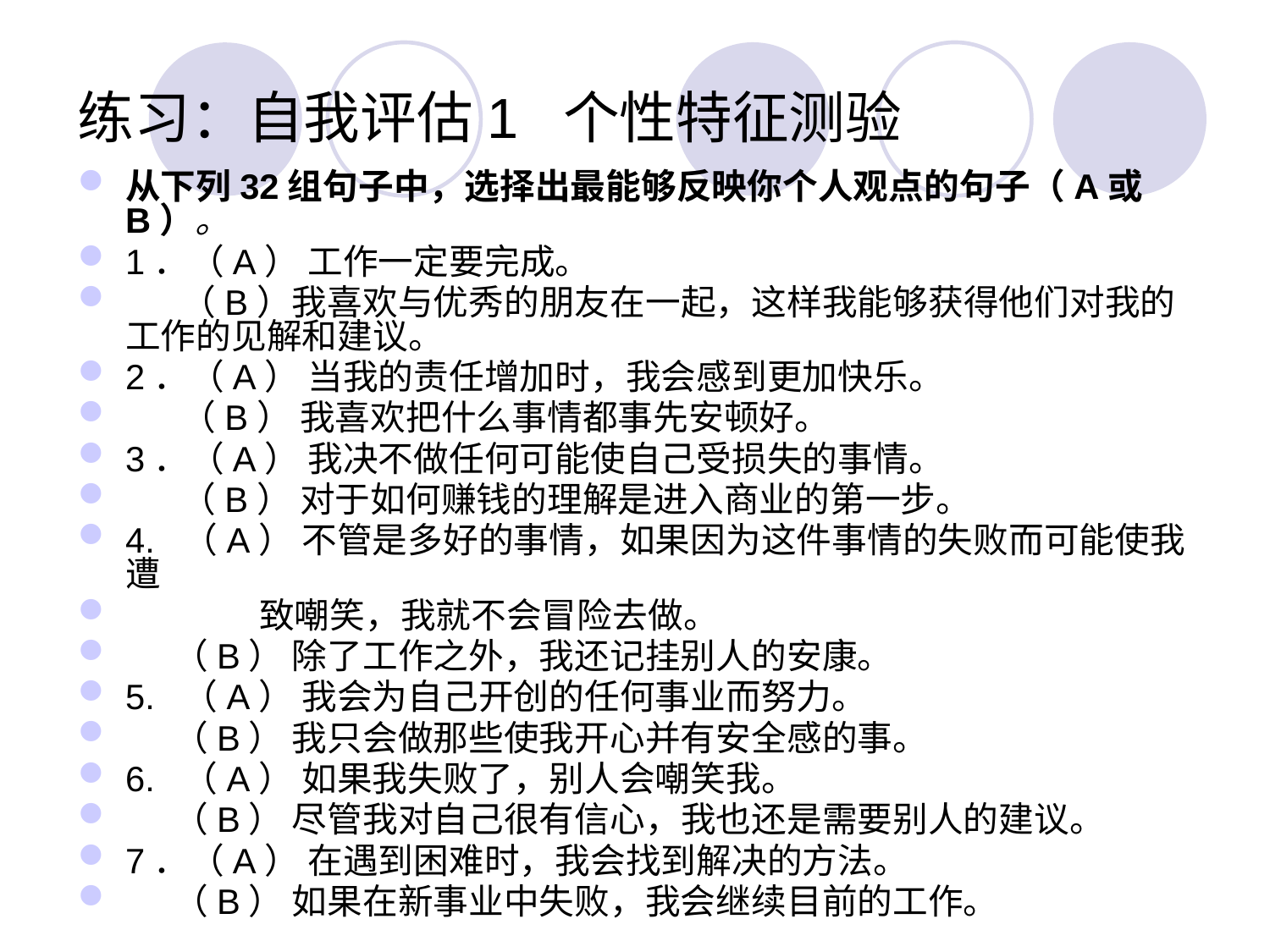

# 练习：自我评估1  个性特征测验
从下列32组句子中，选择出最能够反映你个人观点的句子（A或B）。
1．（A） 工作一定要完成。
      （B）我喜欢与优秀的朋友在一起，这样我能够获得他们对我的工作的见解和建议。
2．（A） 当我的责任增加时，我会感到更加快乐。
      （B） 我喜欢把什么事情都事先安顿好。
3．（A） 我决不做任何可能使自己受损失的事情。
      （B） 对于如何赚钱的理解是进入商业的第一步。
4.  （A） 不管是多好的事情，如果因为这件事情的失败而可能使我遭
                致嘲笑，我就不会冒险去做。
     （B） 除了工作之外，我还记挂别人的安康。
5.  （A） 我会为自己开创的任何事业而努力。
     （B） 我只会做那些使我开心并有安全感的事。
6.  （A） 如果我失败了，别人会嘲笑我。
     （B） 尽管我对自己很有信心，我也还是需要别人的建议。
7．（A） 在遇到困难时，我会找到解决的方法。
     （B） 如果在新事业中失败，我会继续目前的工作。